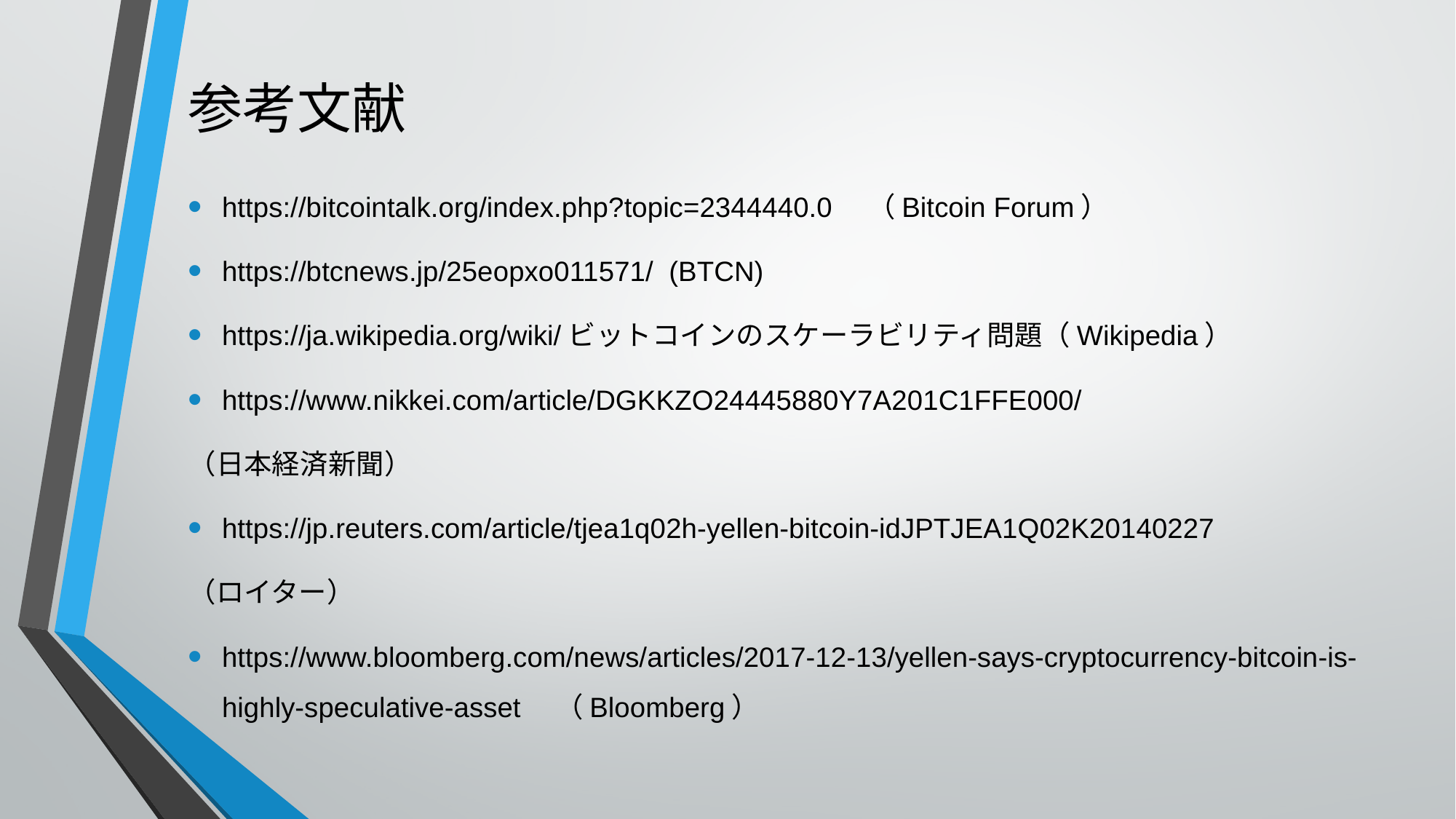

# 参考文献
https://bitcointalk.org/index.php?topic=2344440.0　（Bitcoin Forum）
https://btcnews.jp/25eopxo011571/  (BTCN)
https://ja.wikipedia.org/wiki/ビットコインのスケーラビリティ問題（Wikipedia）
https://www.nikkei.com/article/DGKKZO24445880Y7A201C1FFE000/
（日本経済新聞）
https://jp.reuters.com/article/tjea1q02h-yellen-bitcoin-idJPTJEA1Q02K20140227
（ロイター）
https://www.bloomberg.com/news/articles/2017-12-13/yellen-says-cryptocurrency-bitcoin-is-highly-speculative-asset　（Bloomberg）